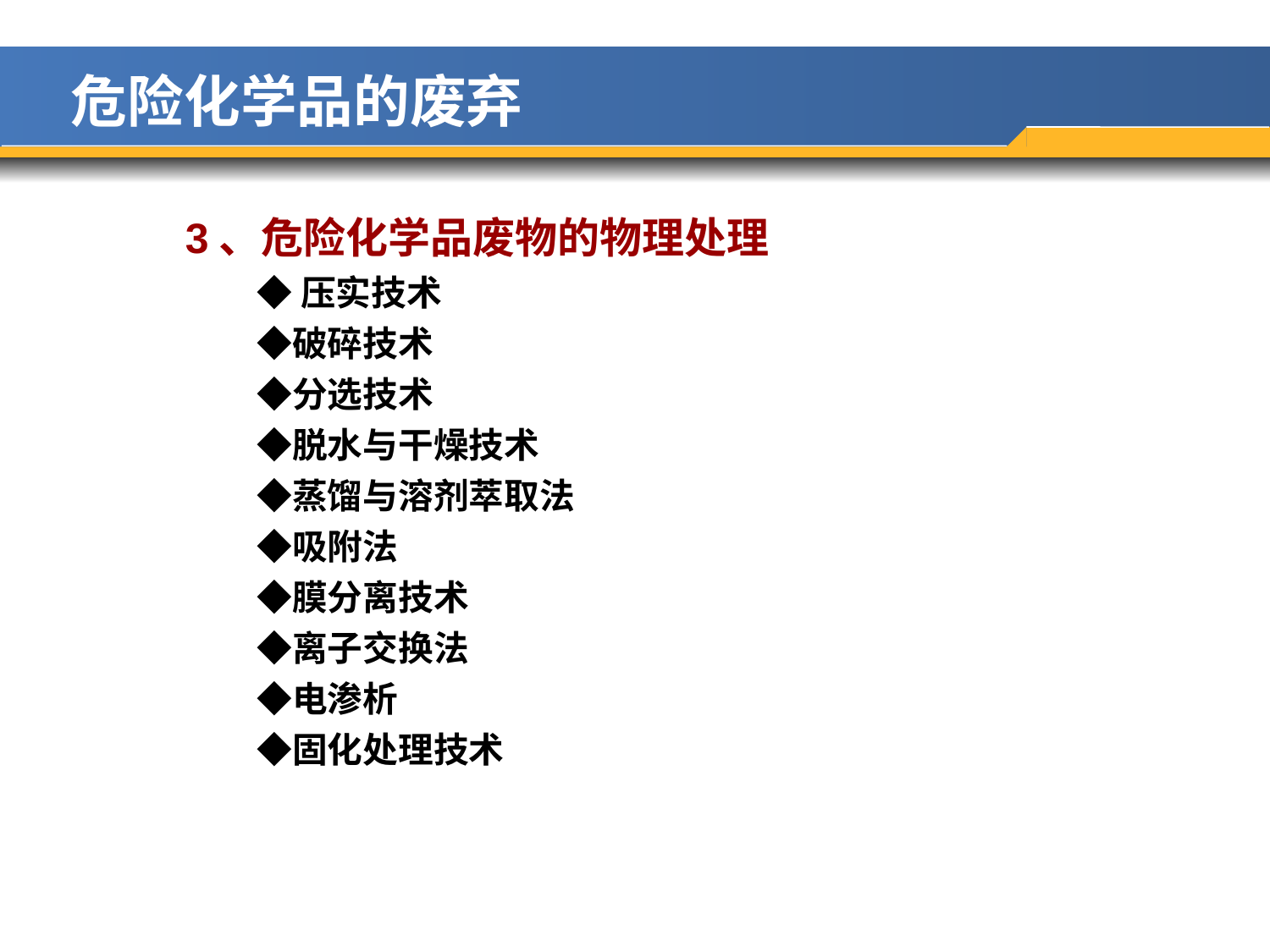

危险化学品的废弃

3、危险化学品废物的物理处理
 ◆压实技术
 ◆破碎技术
 ◆分选技术
 ◆脱水与干燥技术
 ◆蒸馏与溶剂萃取法
 ◆吸附法
 ◆膜分离技术
 ◆离子交换法
 ◆电渗析
 ◆固化处理技术